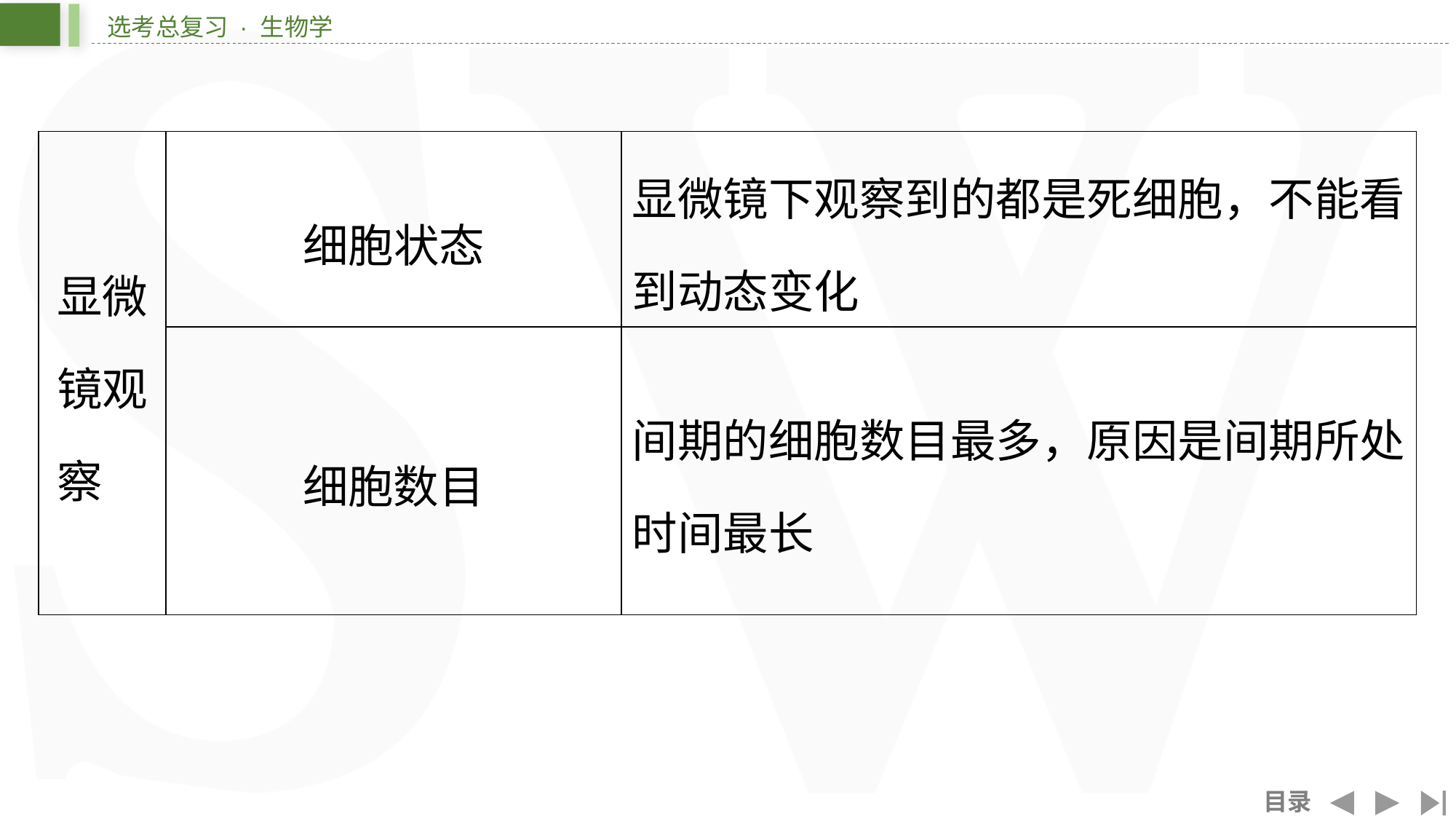

| 显微 镜观 察 | 细胞状态 | 显微镜下观察到的都是死细胞，不能看 到动态变化 |
| --- | --- | --- |
|  | 细胞数目 | 间期的细胞数目最多，原因是间期所处 时间最长 |